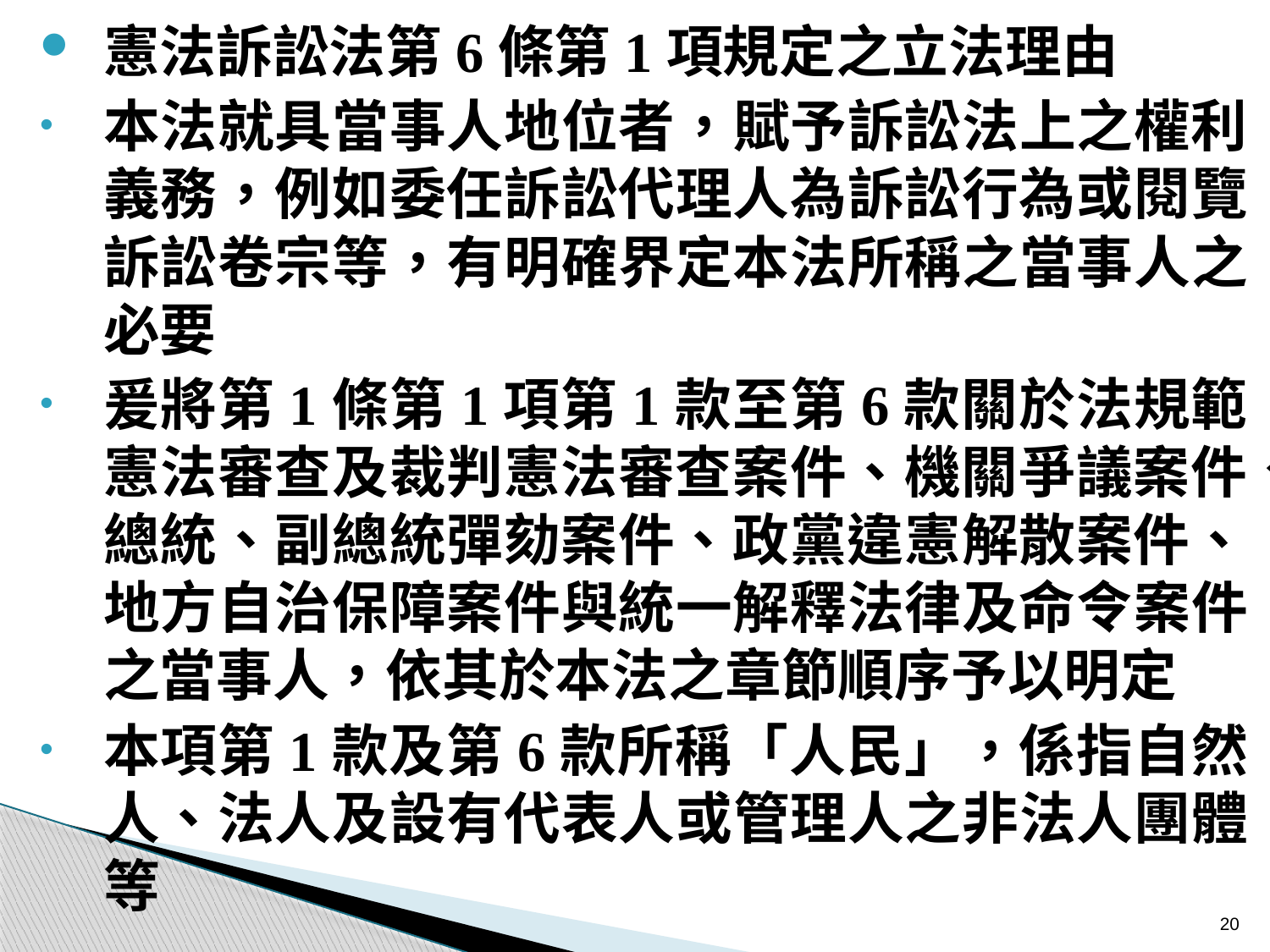

憲法訴訟法第6條第1項規定之立法理由
本法就具當事人地位者，賦予訴訟法上之權利義務，例如委任訴訟代理人為訴訟行為或閱覽訴訟卷宗等，有明確界定本法所稱之當事人之必要
爰將第1條第1項第1款至第6款關於法規範憲法審查及裁判憲法審查案件、機關爭議案件、總統、副總統彈劾案件、政黨違憲解散案件、地方自治保障案件與統一解釋法律及命令案件之當事人，依其於本法之章節順序予以明定
本項第1款及第6款所稱「人民」，係指自然人、法人及設有代表人或管理人之非法人團體等

20